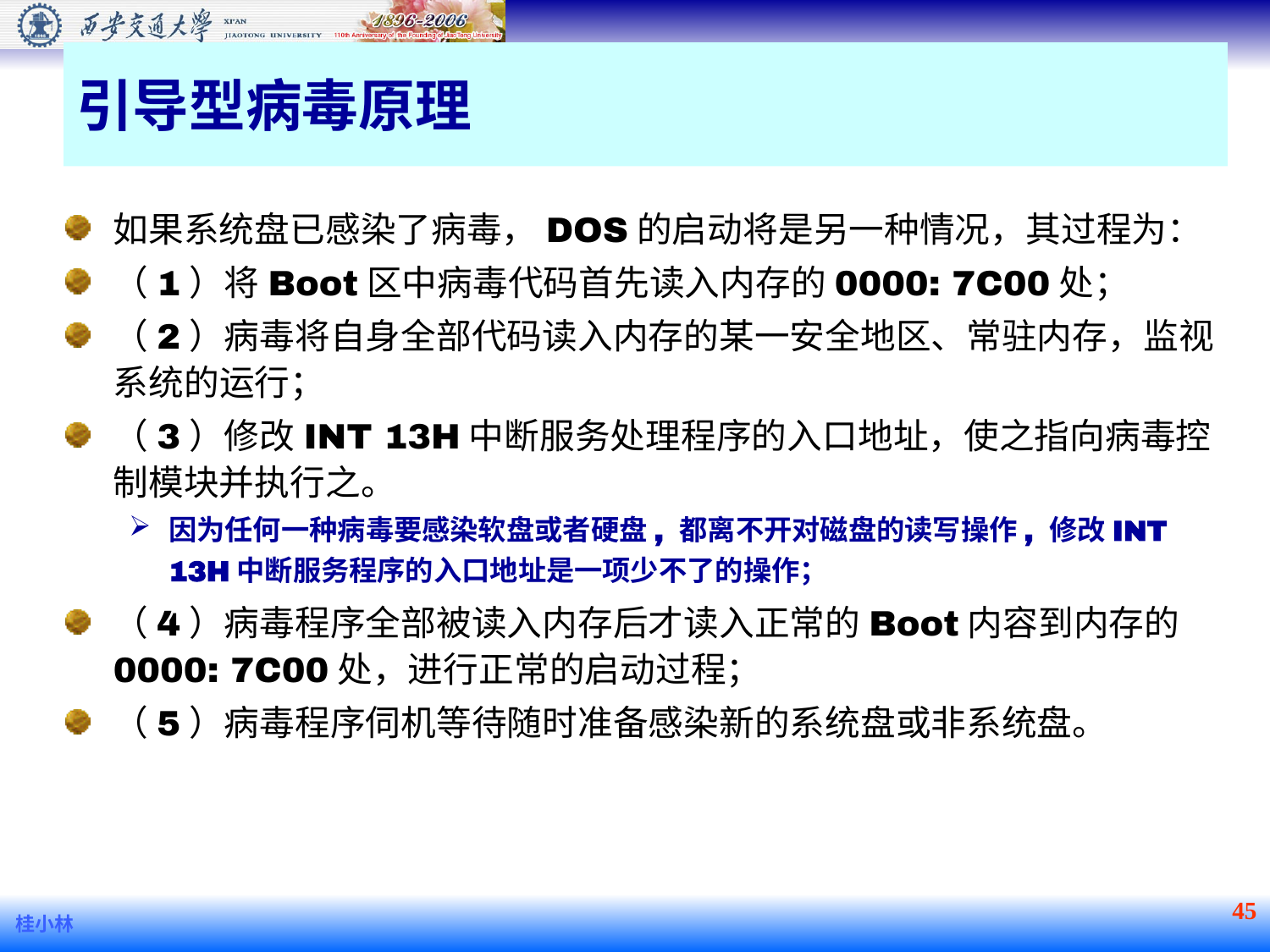

# 引导型病毒原理
如果系统盘已感染了病毒，DOS的启动将是另一种情况，其过程为：
（1）将Boot区中病毒代码首先读入内存的0000: 7C00处；
（2）病毒将自身全部代码读入内存的某一安全地区、常驻内存，监视系统的运行；
（3）修改INT 13H中断服务处理程序的入口地址，使之指向病毒控制模块并执行之。
因为任何一种病毒要感染软盘或者硬盘, 都离不开对磁盘的读写操作, 修改INT 13H中断服务程序的入口地址是一项少不了的操作；
（4）病毒程序全部被读入内存后才读入正常的Boot内容到内存的0000: 7C00处，进行正常的启动过程；
（5）病毒程序伺机等待随时准备感染新的系统盘或非系统盘。

45
桂小林